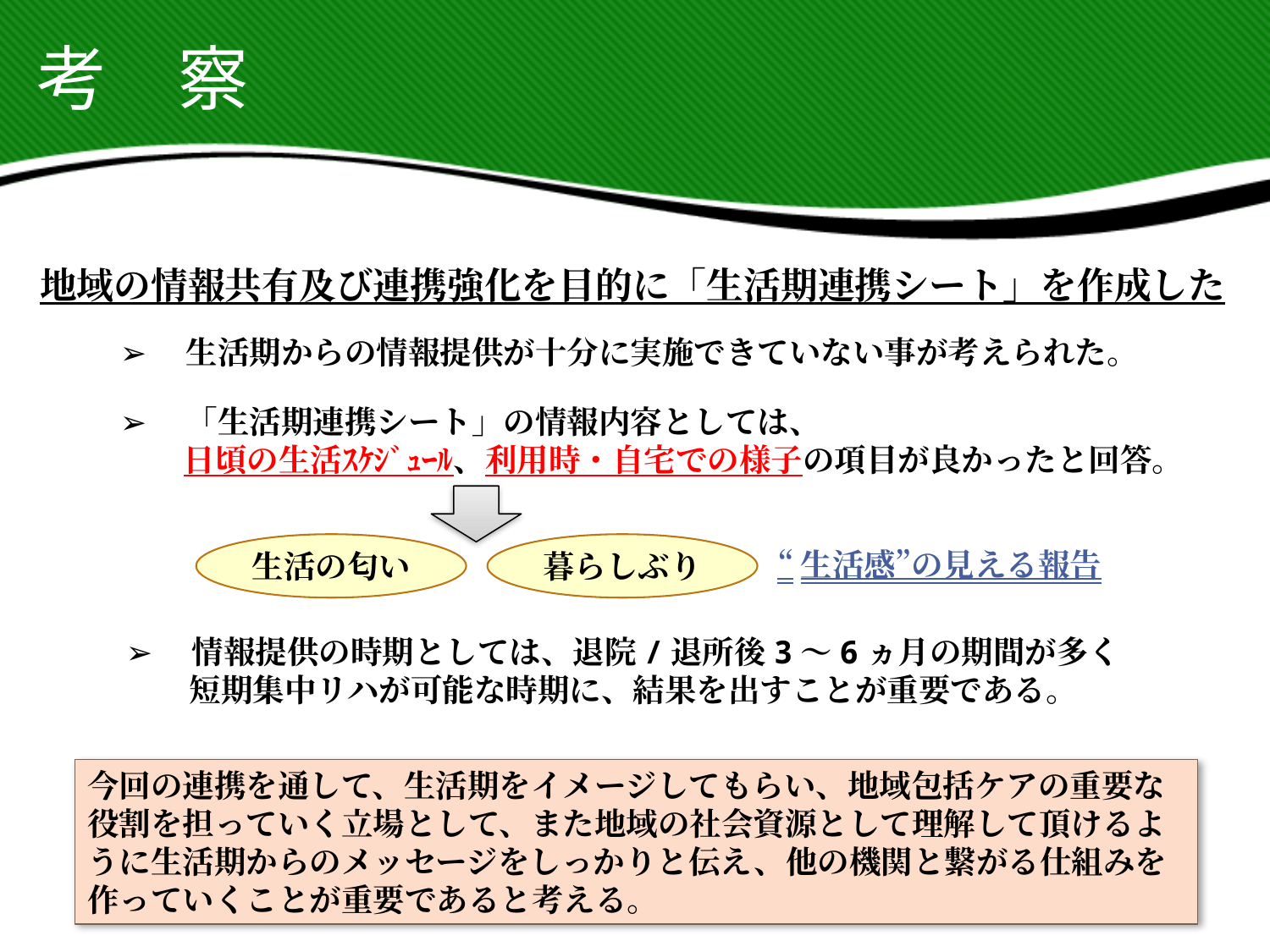

考　察
地域の情報共有及び連携強化を目的に「生活期連携シート」を作成した

➢　生活期からの情報提供が十分に実施できていない事が考えられた。
➢　「生活期連携シート」の情報内容としては、
　　日頃の生活ｽｹｼﾞｭｰﾙ、利用時・自宅での様子の項目が良かったと回答。

生活の匂い
暮らしぶり
“生活感”の見える報告
➢　情報提供の時期としては、退院/退所後3～6ヵ月の期間が多く
　　短期集中リハが可能な時期に、結果を出すことが重要である。
今回の連携を通して、生活期をイメージしてもらい、地域包括ケアの重要な役割を担っていく立場として、また地域の社会資源として理解して頂けるように生活期からのメッセージをしっかりと伝え、他の機関と繋がる仕組みを作っていくことが重要であると考える。